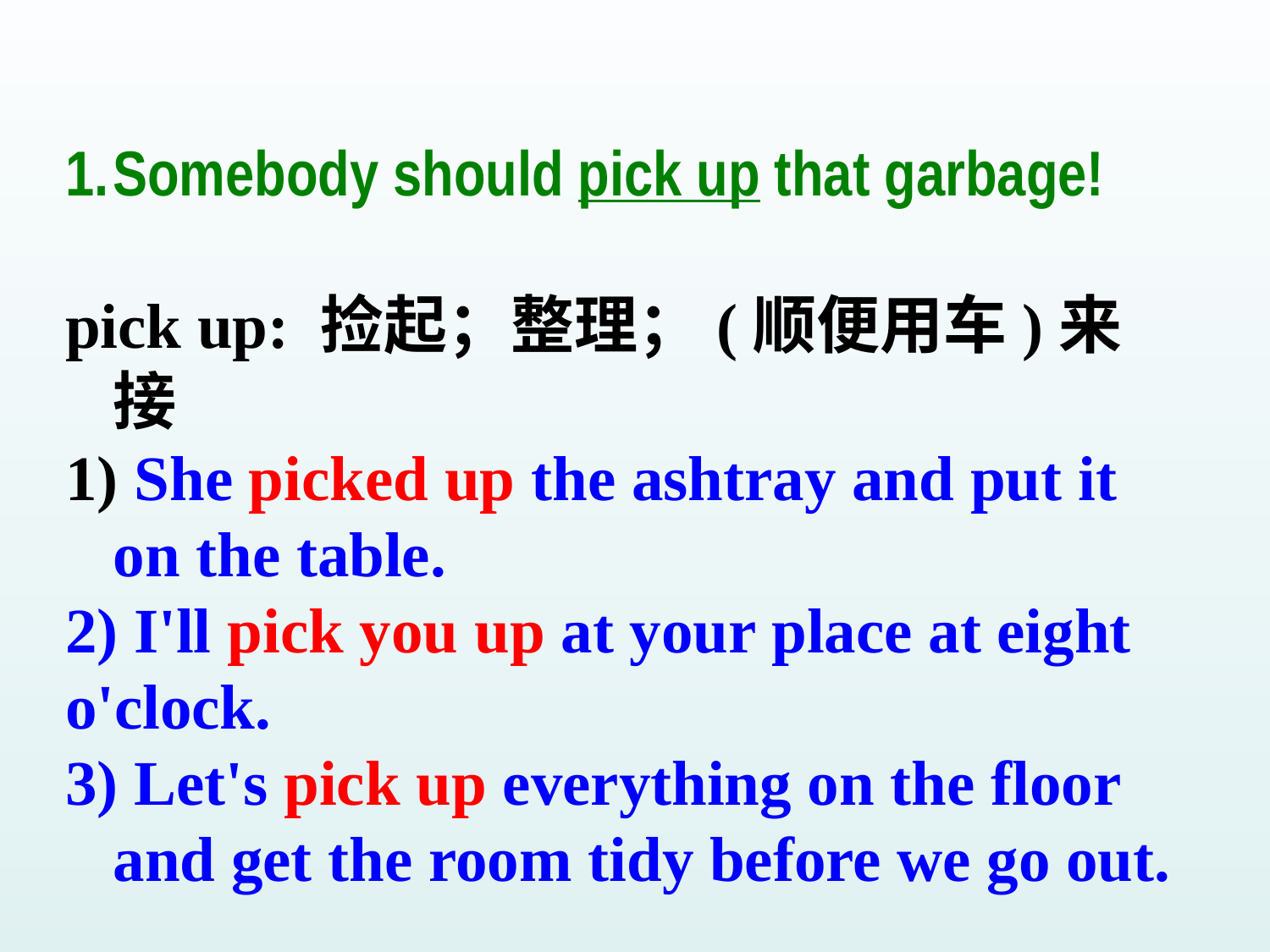

Somebody should pick up that garbage!

pick up: 捡起；整理；(顺便用车)来接
1) She picked up the ashtray and put it on the table.
2) I'll pick you up at your place at eight
o'clock.
3) Let's pick up everything on the floor and get the room tidy before we go out.